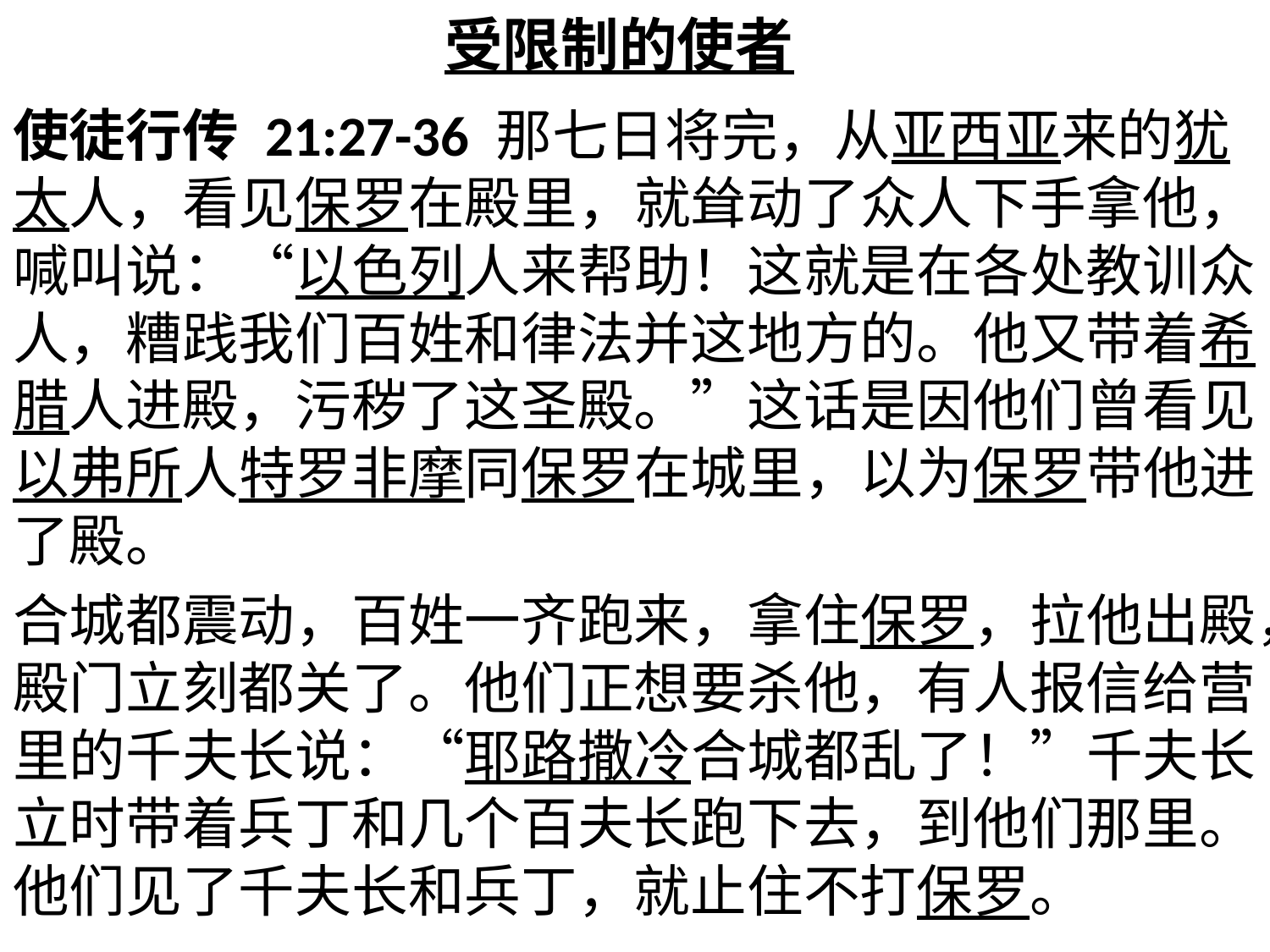

# 受限制的使者
使徒行传 21:27-36 那七日将完，从亚西亚来的犹太人，看见保罗在殿里，就耸动了众人下手拿他，喊叫说：“以色列人来帮助！这就是在各处教训众人，糟践我们百姓和律法并这地方的。他又带着希腊人进殿，污秽了这圣殿。”这话是因他们曾看见以弗所人特罗非摩同保罗在城里，以为保罗带他进了殿。
合城都震动，百姓一齐跑来，拿住保罗，拉他出殿，殿门立刻都关了。他们正想要杀他，有人报信给营里的千夫长说：“耶路撒冷合城都乱了！”千夫长立时带着兵丁和几个百夫长跑下去，到他们那里。他们见了千夫长和兵丁，就止住不打保罗。